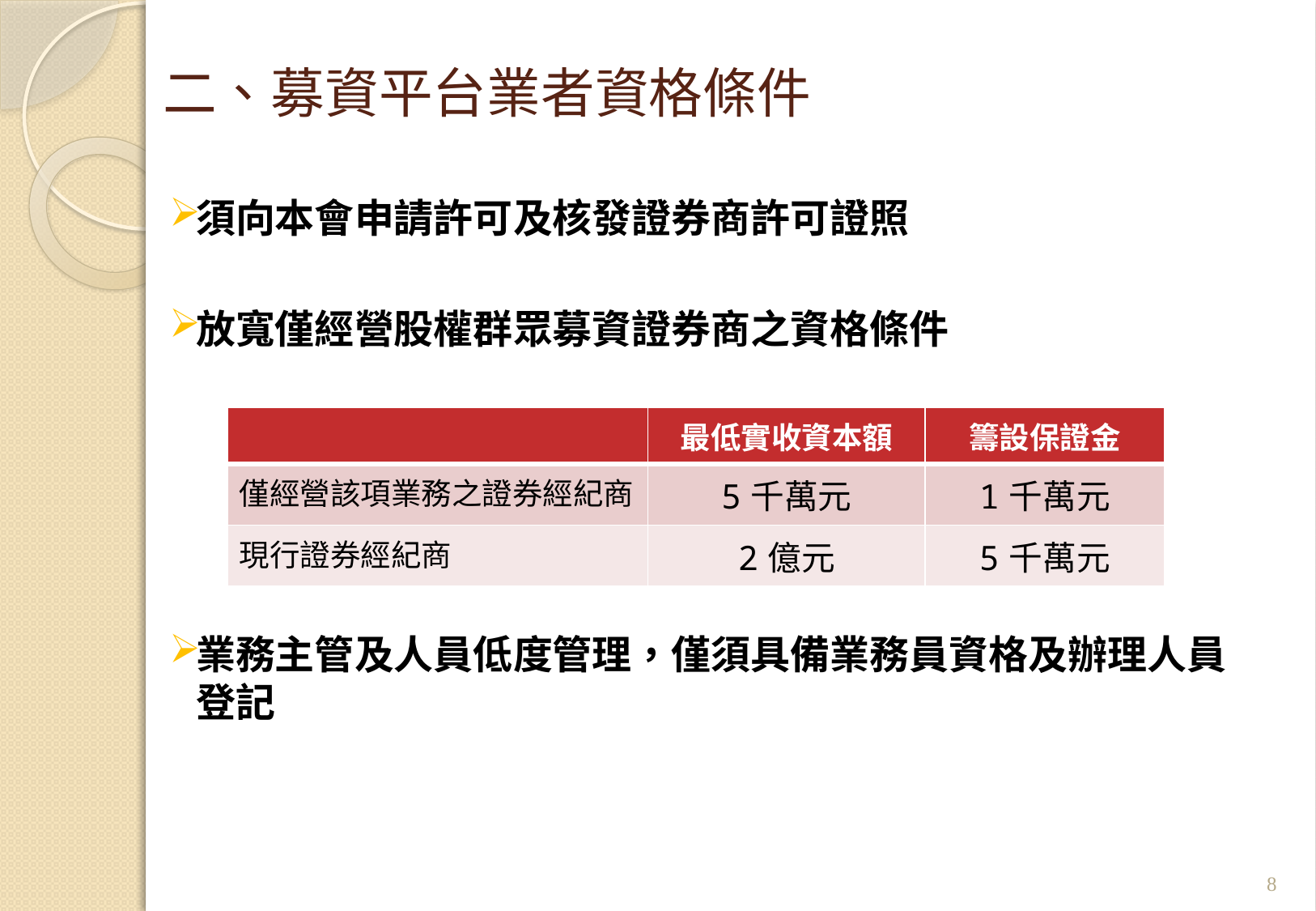

# 二、募資平台業者資格條件
須向本會申請許可及核發證券商許可證照

放寬僅經營股權群眾募資證券商之資格條件

業務主管及人員低度管理，僅須具備業務員資格及辦理人員登記
|  | 最低實收資本額 | 籌設保證金 |
| --- | --- | --- |
| 僅經營該項業務之證券經紀商 | 5千萬元 | 1千萬元 |
| 現行證券經紀商 | 2億元 | 5千萬元 |
8